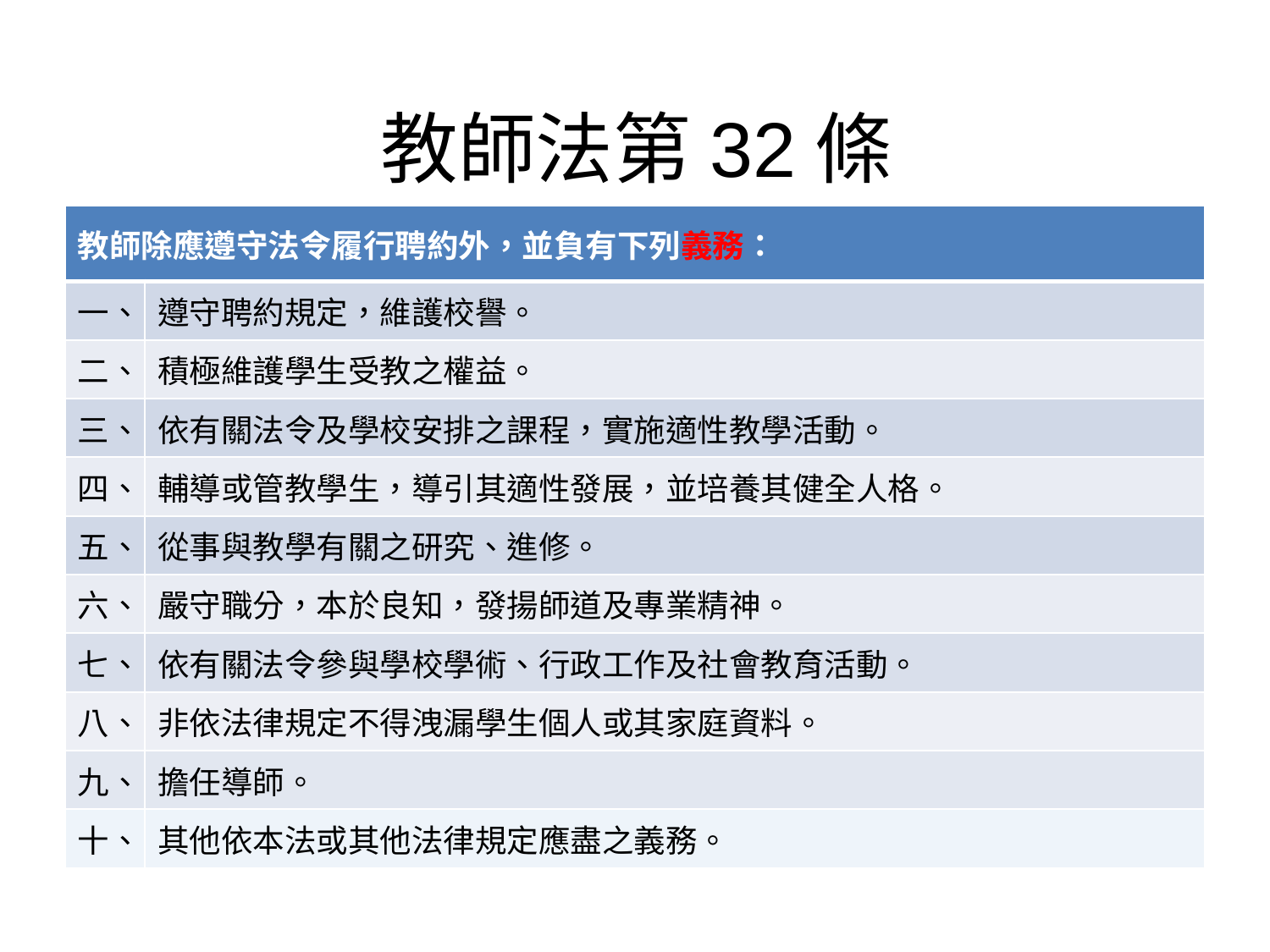

# 教師法第32條
| 教師除應遵守法令履行聘約外，並負有下列義務： |  |
| --- | --- |
| 一、 | 遵守聘約規定，維護校譽。 |
| 二、 | 積極維護學生受教之權益。 |
| 三、 | 依有關法令及學校安排之課程，實施適性教學活動。 |
| 四、 | 輔導或管教學生，導引其適性發展，並培養其健全人格。 |
| 五、 | 從事與教學有關之研究、進修。 |
| 六、 | 嚴守職分，本於良知，發揚師道及專業精神。 |
| 七、 | 依有關法令參與學校學術、行政工作及社會教育活動。 |
| 八、 | 非依法律規定不得洩漏學生個人或其家庭資料。 |
| 九、 | 擔任導師。 |
| 十、 | 其他依本法或其他法律規定應盡之義務。 |